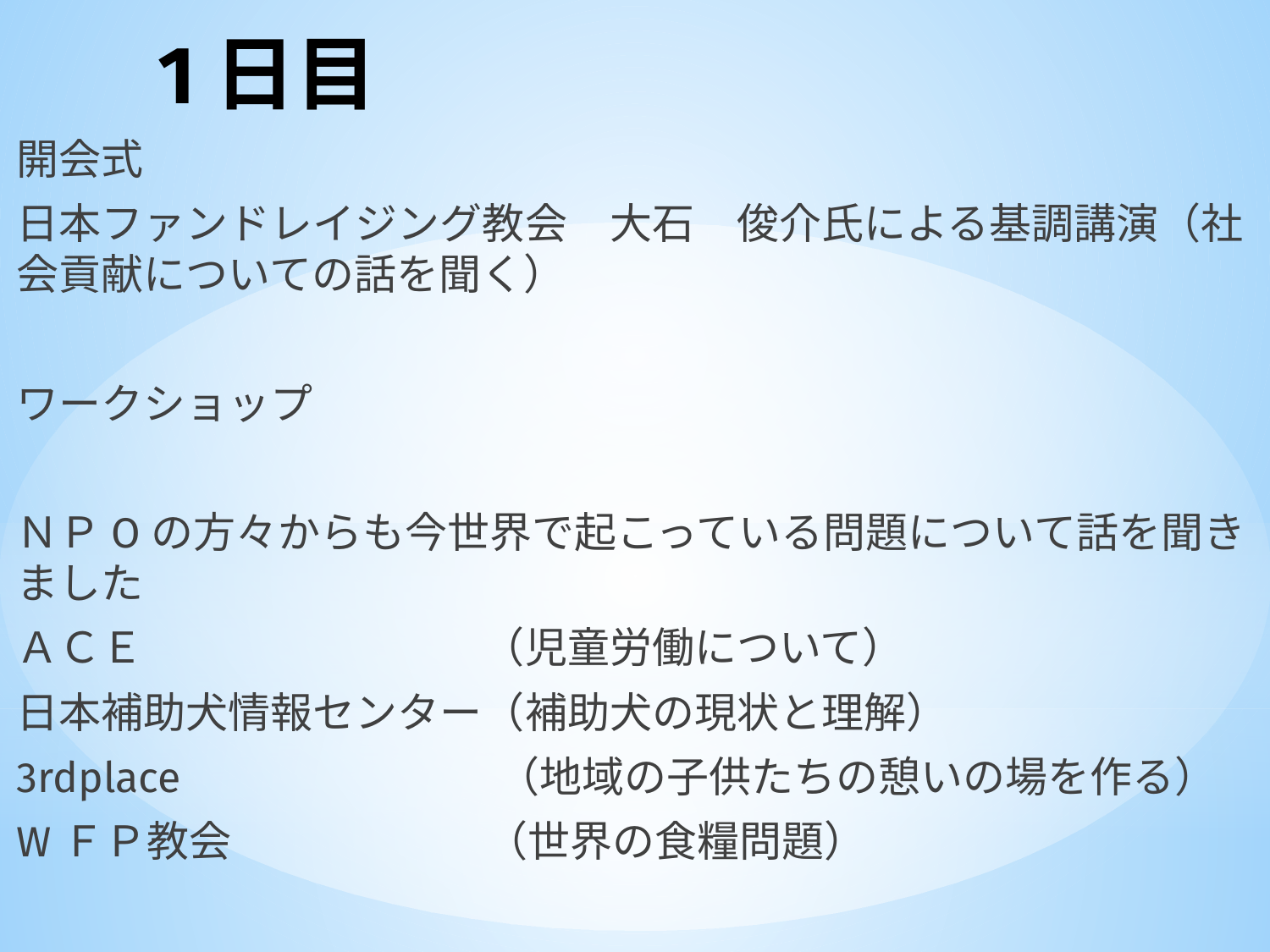

# 1日目
開会式
日本ファンドレイジング教会　大石　俊介氏による基調講演（社会貢献についての話を聞く）

ワークショップ

ＮＰОの方々からも今世界で起こっている問題について話を聞きました
ＡＣＥ　　　　　　　　（児童労働について）
日本補助犬情報センター（補助犬の現状と理解）
3rdplace　　　　　　　 （地域の子供たちの憩いの場を作る）
WＦＰ教会　　　　　　（世界の食糧問題）